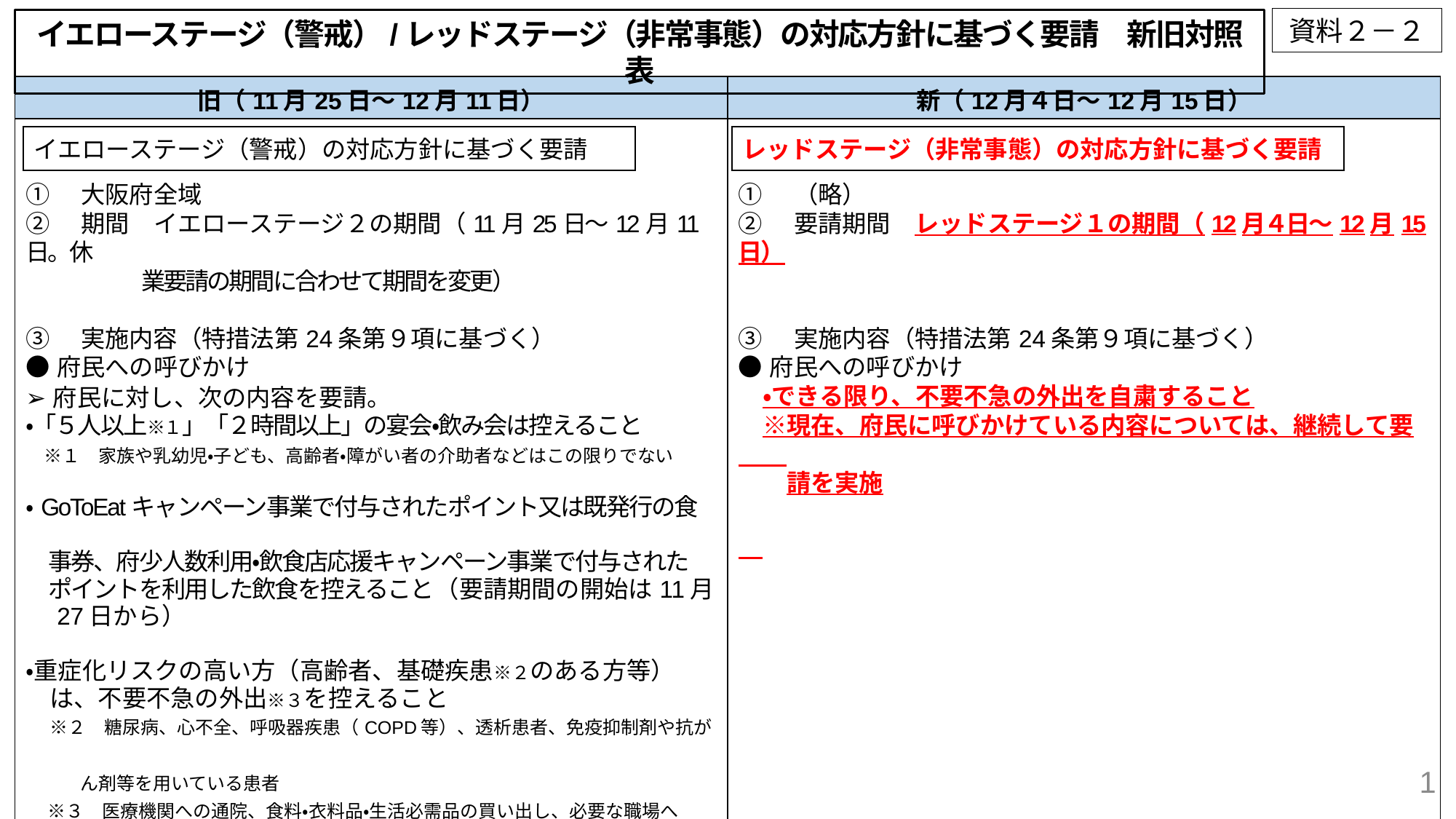

資料２－２
イエローステージ（警戒）/レッドステージ（非常事態）の対応方針に基づく要請　新旧対照表

| 旧（11月25日～12月11日） | 新（12月４日～12月15日） |
| --- | --- |
| ①　大阪府全域 ②　期間　イエローステージ２の期間（11月25日～12月11日。休　 　　　　　 業要請の期間に合わせて期間を変更） ③　実施内容（特措法第24条第９項に基づく） ●府民への呼びかけ ➢府民に対し、次の内容を要請。 ・「５人以上※１」「２時間以上」の宴会・飲み会は控えること 　※１　家族や乳幼児・子ども、高齢者・障がい者の介助者などはこの限りでない ・GoToEatキャンペーン事業で付与されたポイント又は既発行の食　 　事券、府少人数利用・飲食店応援キャンペーン事業で付与された 　ポイントを利用した飲食を控えること（要請期間の開始は11月 　27日から） ・重症化リスクの高い方（高齢者、基礎疾患※２のある方等）　 　は、不要不急の外出※３を控えること 　※２　糖尿病、心不全、呼吸器疾患（COPD等）、透析患者、免疫抑制剤や抗が　 　　　ん剤等を用いている患者　 　 ※３　医療機関への通院、食料・衣料品・生活必需品の買い出し、必要な職場へ 　　　の出勤、屋外での運動や散歩など、生活の維持に必要な場合を除く | ①　（略） ②　要請期間　レッドステージ１の期間（12月４日～12月15日） ③　実施内容（特措法第24条第９項に基づく） ●府民への呼びかけ 　・できる限り、不要不急の外出を自粛すること 　※現在、府民に呼びかけている内容については、継続して要　　 　　請を実施 |
レッドステージ（非常事態）の対応方針に基づく要請
イエローステージ（警戒）の対応方針に基づく要請

1